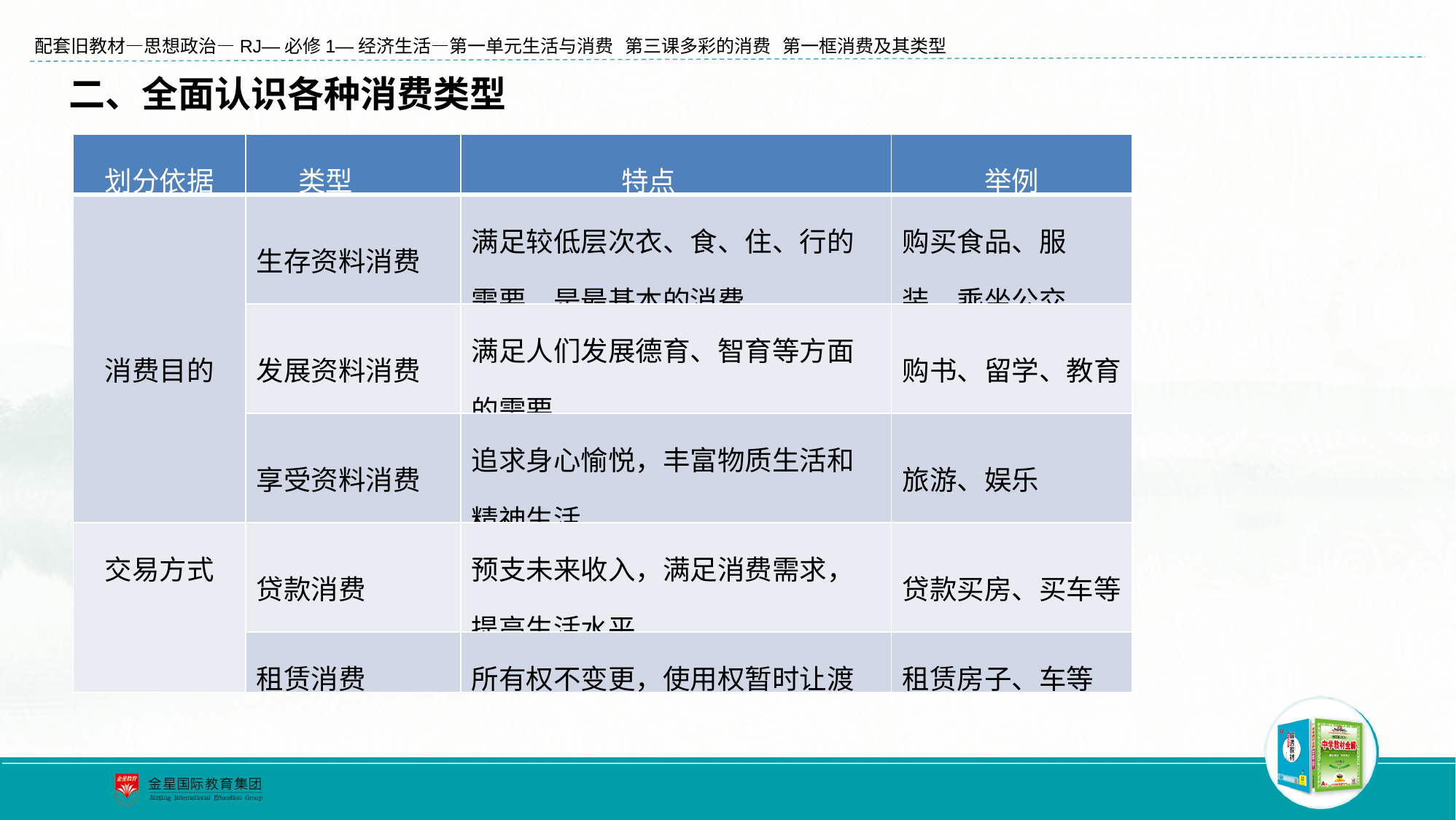

二、全面认识各种消费类型
| 划分依据 | 类型 | 特点 | 举例 |
| --- | --- | --- | --- |
| 消费目的 | 生存资料消费 | 满足较低层次衣、食、住、行的需要，是最基本的消费 | 购买食品、服 装、乘坐公交 |
|  | 发展资料消费 | 满足人们发展德育、智育等方面的需要 | 购书、留学、教育 |
|  | 享受资料消费 | 追求身心愉悦，丰富物质生活和精神生活 | 旅游、娱乐 |
| 交易方式 | 贷款消费 | 预支未来收入，满足消费需求，提高生活水平 | 贷款买房、买车等 |
|  | 租赁消费 | 所有权不变更，使用权暂时让渡 | 租赁房子、车等 |